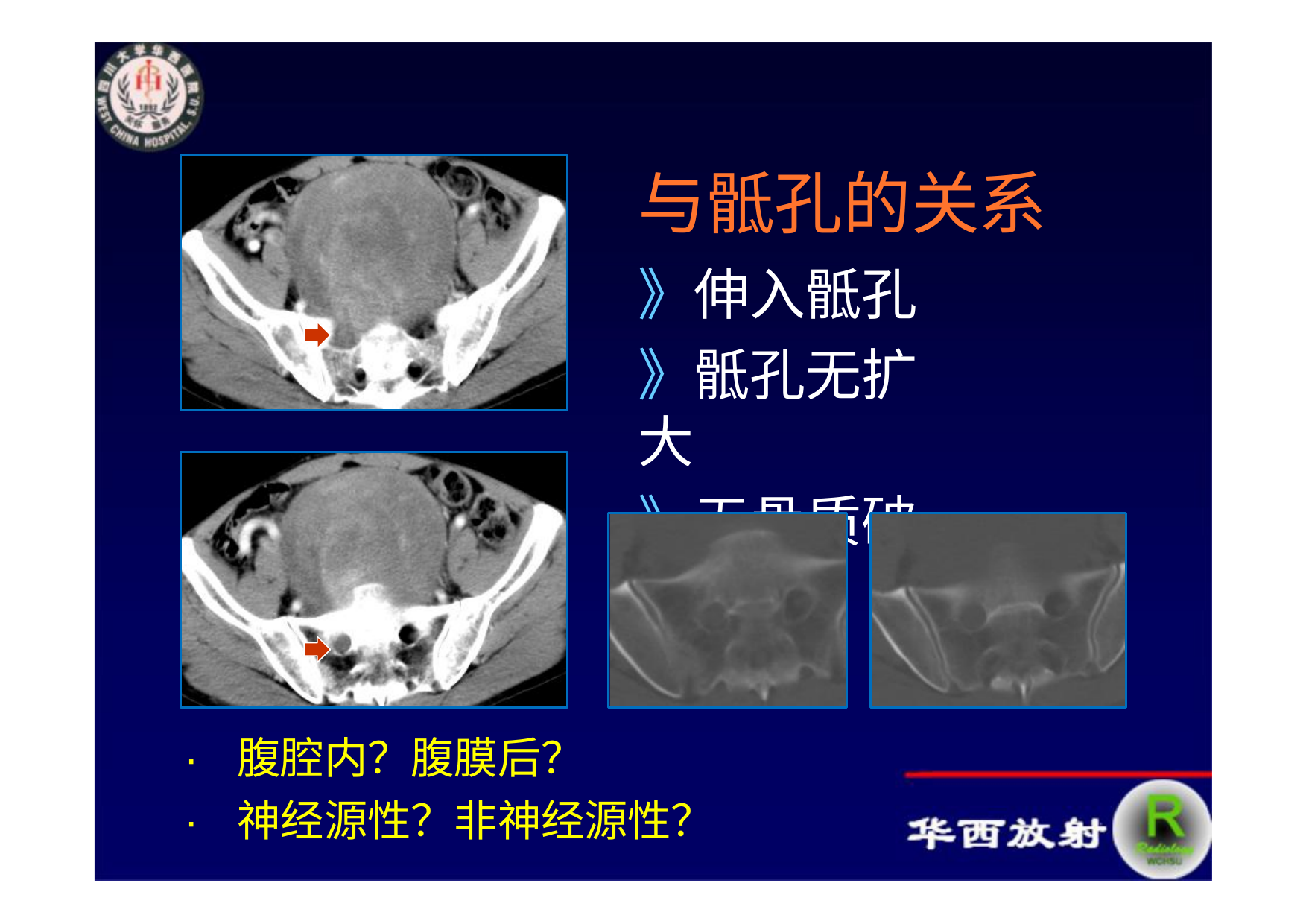

与骶孔的关系
》伸入骶孔

》骶孔无扩大

》无骨质破坏

· 腹腔内？腹膜后？

· 神经源性？非神经源性？